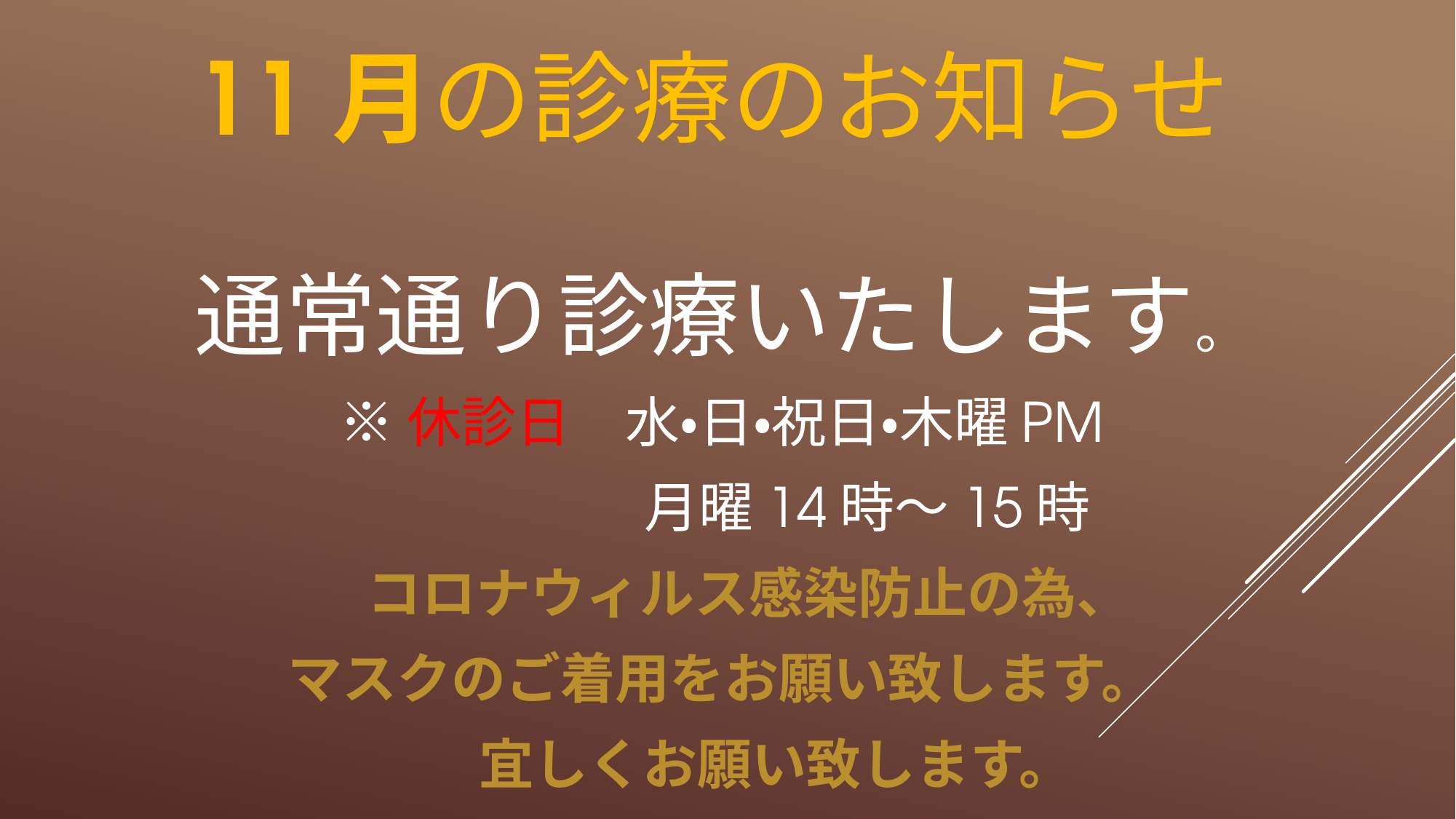

# 11月の診療のお知らせ
通常通り診療いたします。
※休診日　水・日・祝日・木曜PM
　      　　　月曜14時～15時
　コロナウィルス感染防止の為、
マスクのご着用をお願い致します。
　　宜しくお願い致します。